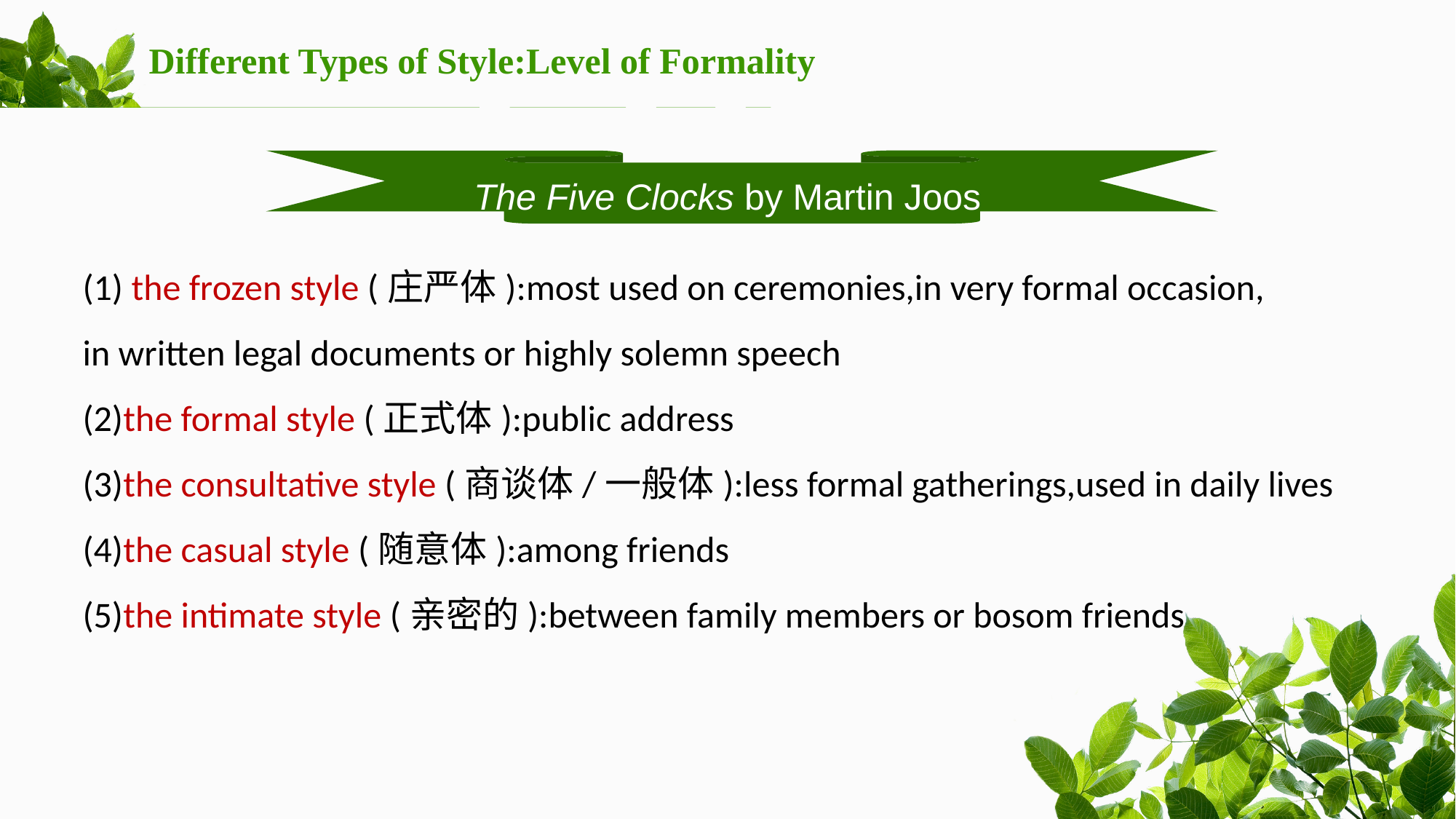

Different Types of Style:Level of Formality

The Five Clocks by Martin Joos
(1) the frozen style (庄严体):most used on ceremonies,in very formal occasion,
in written legal documents or highly solemn speech
(2)the formal style (正式体):public address
(3)the consultative style (商谈体/一般体):less formal gatherings,used in daily lives
(4)the casual style (随意体):among friends
(5)the intimate style (亲密的):between family members or bosom friends